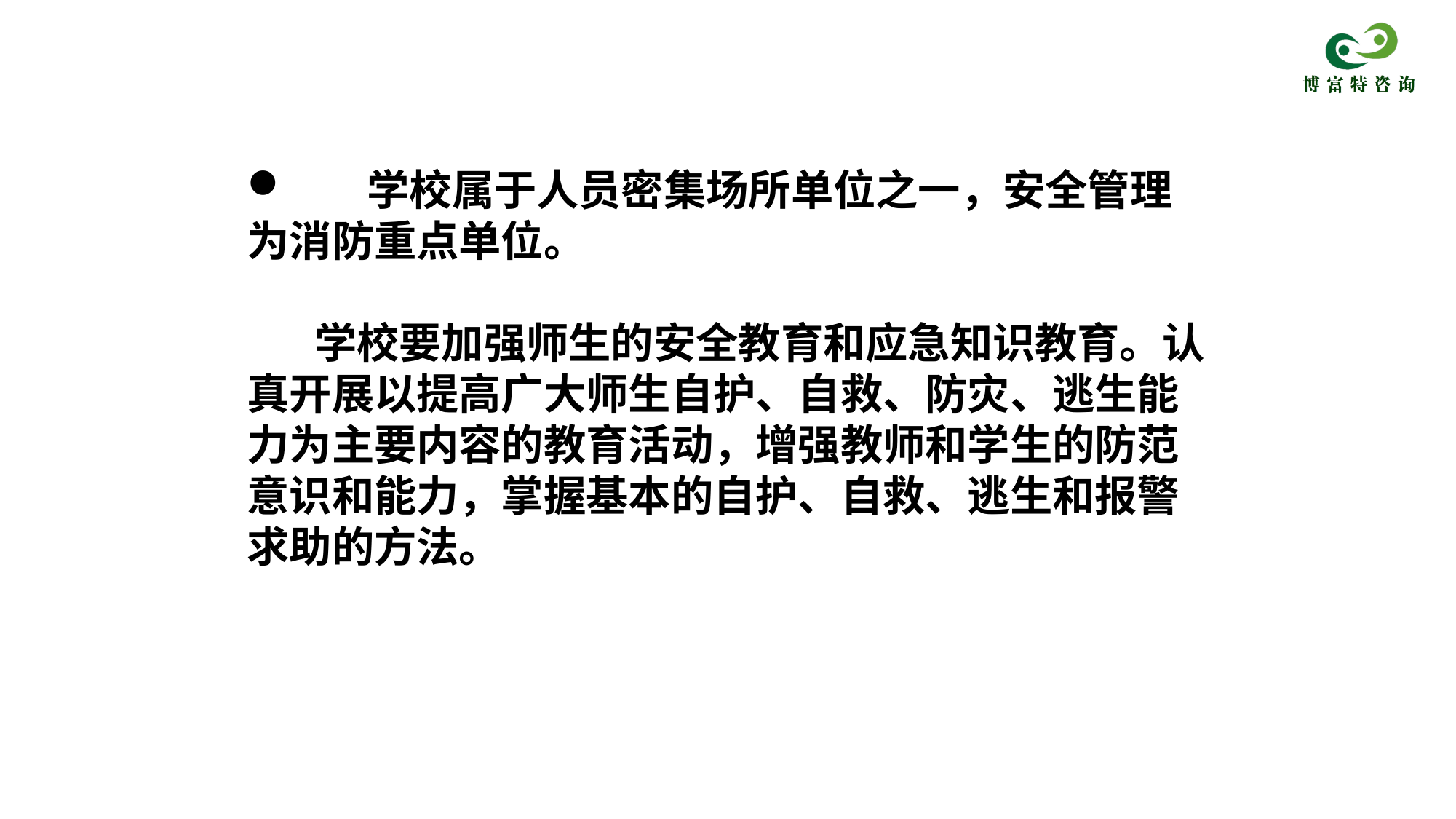

学校属于人员密集场所单位之一，安全管理为消防重点单位。
       学校要加强师生的安全教育和应急知识教育。认真开展以提高广大师生自护、自救、防灾、逃生能力为主要内容的教育活动，增强教师和学生的防范意识和能力，掌握基本的自护、自救、逃生和报警求助的方法。
24